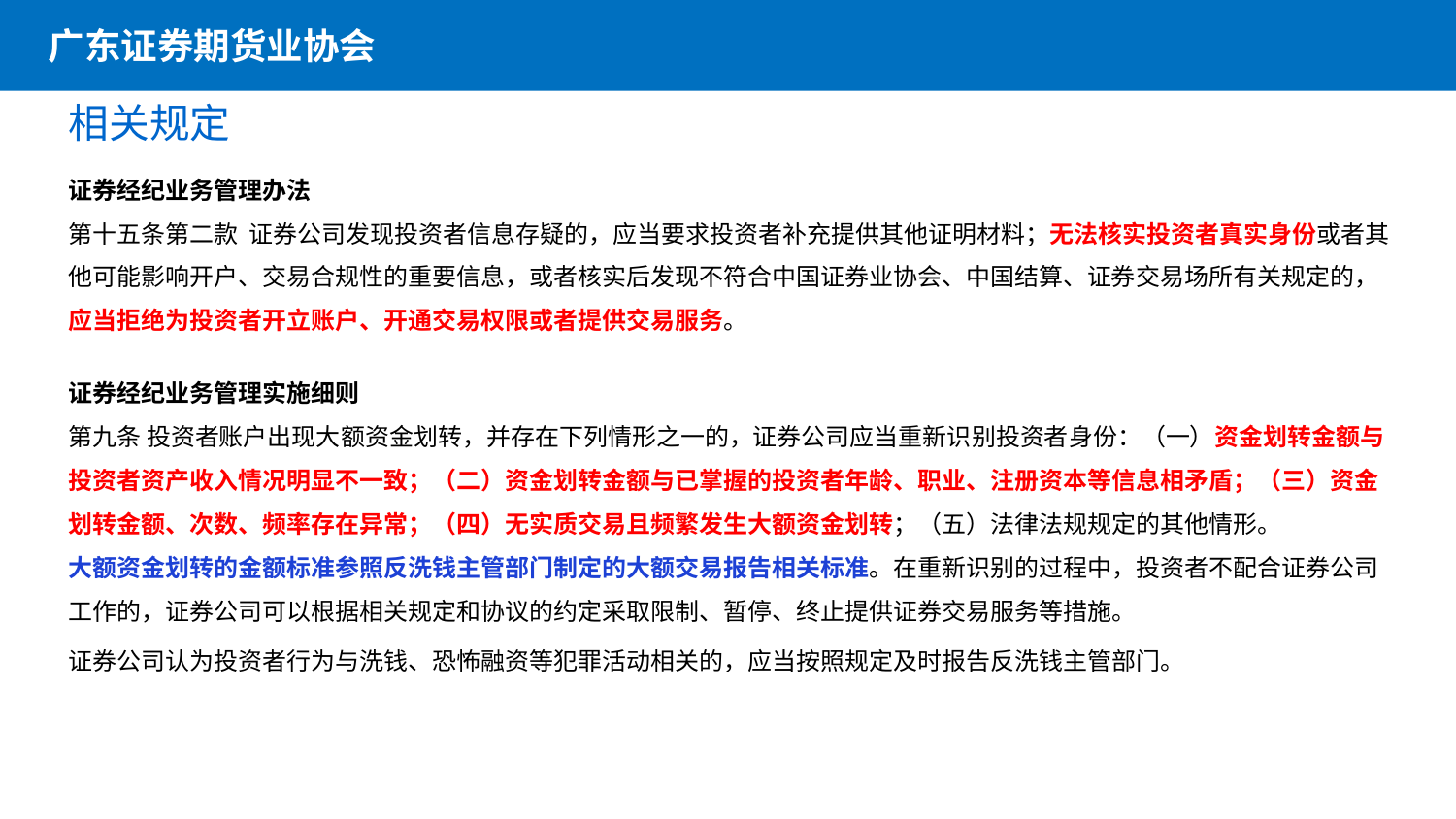

广东证券期货业协会
相关规定

证券经纪业务管理办法
第十五条第二款  证券公司发现投资者信息存疑的，应当要求投资者补充提供其他证明材料；无法核实投资者真实身份或者其他可能影响开户、交易合规性的重要信息，或者核实后发现不符合中国证券业协会、中国结算、证券交易场所有关规定的，应当拒绝为投资者开立账户、开通交易权限或者提供交易服务。

证券经纪业务管理实施细则
第九条 投资者账户出现大额资金划转，并存在下列情形之一的，证券公司应当重新识别投资者身份：（一）资金划转金额与投资者资产收入情况明显不一致；（二）资金划转金额与已掌握的投资者年龄、职业、注册资本等信息相矛盾；（三）资金划转金额、次数、频率存在异常；（四）无实质交易且频繁发生大额资金划转；（五）法律法规规定的其他情形。
大额资金划转的金额标准参照反洗钱主管部门制定的大额交易报告相关标准。在重新识别的过程中，投资者不配合证券公司工作的，证券公司可以根据相关规定和协议的约定采取限制、暂停、终止提供证券交易服务等措施。
证券公司认为投资者行为与洗钱、恐怖融资等犯罪活动相关的，应当按照规定及时报告反洗钱主管部门。